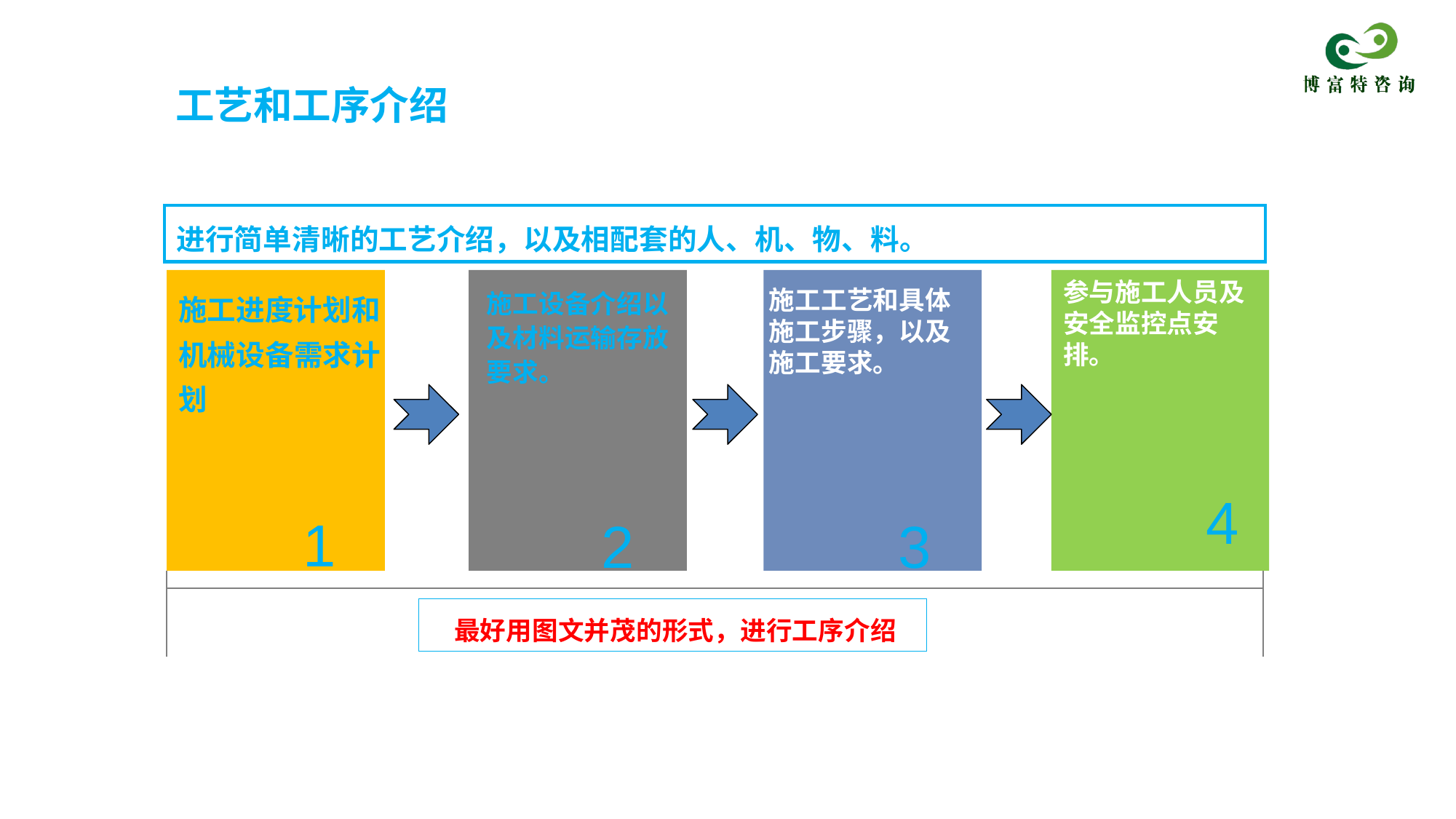

工艺和工序介绍
进行简单清晰的工艺介绍，以及相配套的人、机、物、料。

参与施工人员及安全监控点安排。
选题理由
施工进度计划和
机械设备需求计划
施工设备介绍以及材料运输存放要求。
施工工艺和具体施工步骤，以及施工要求。

3
4
1
2
3
   最好用图文并茂的形式，进行工序介绍
施工作业范围